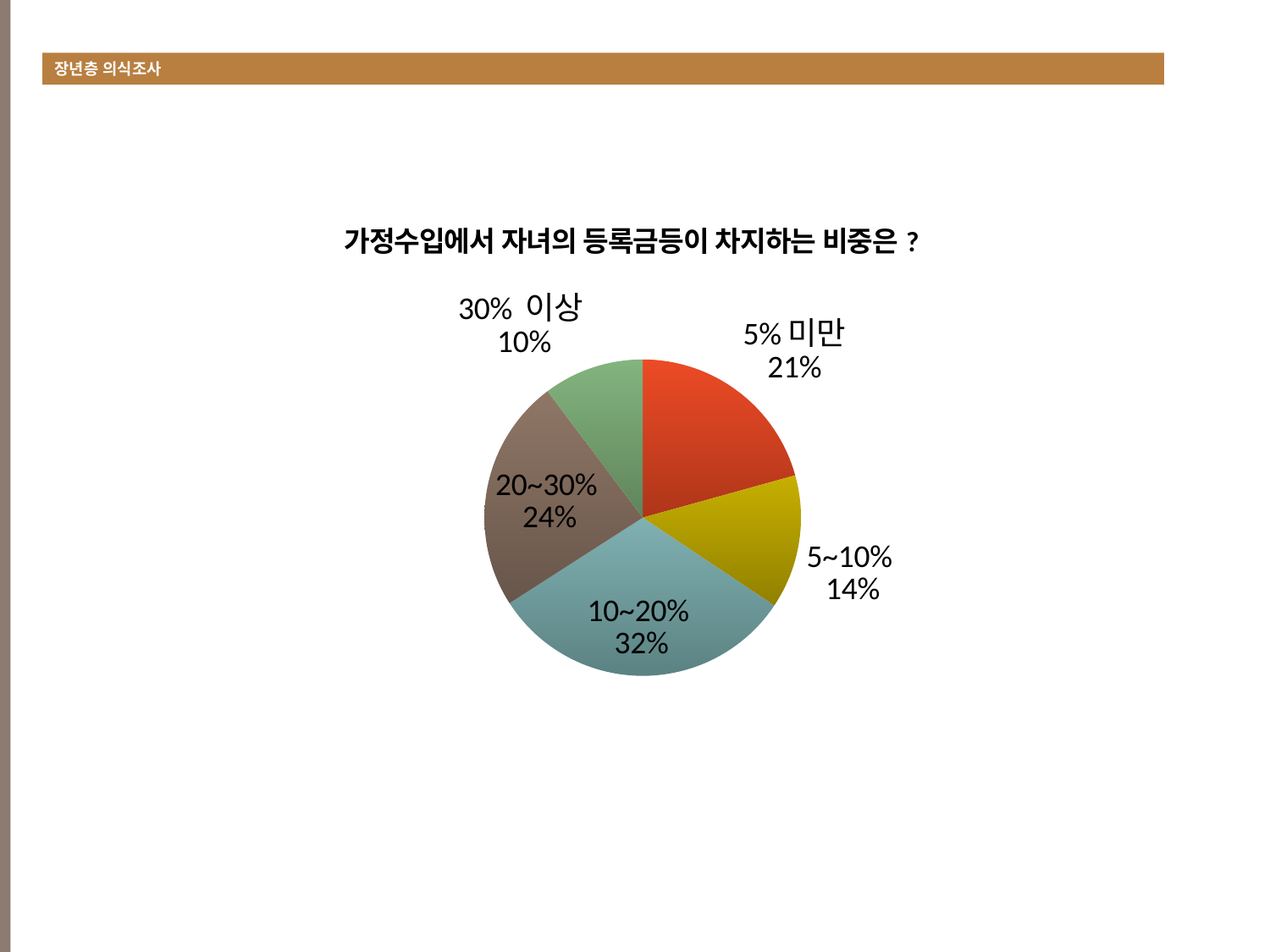

장년층 의식조사

#

### Chart:

| Category | 가정수입에서 자녀의 등록금등이 차지하는 비중은?  |
|---|---|
| 5%미만 | 145.0 |
| 5~10%  | 96.0 |
| 10~20%  | 221.0 |
| 20~30%  | 167.0 |
| 30% 이상  | 72.0 |